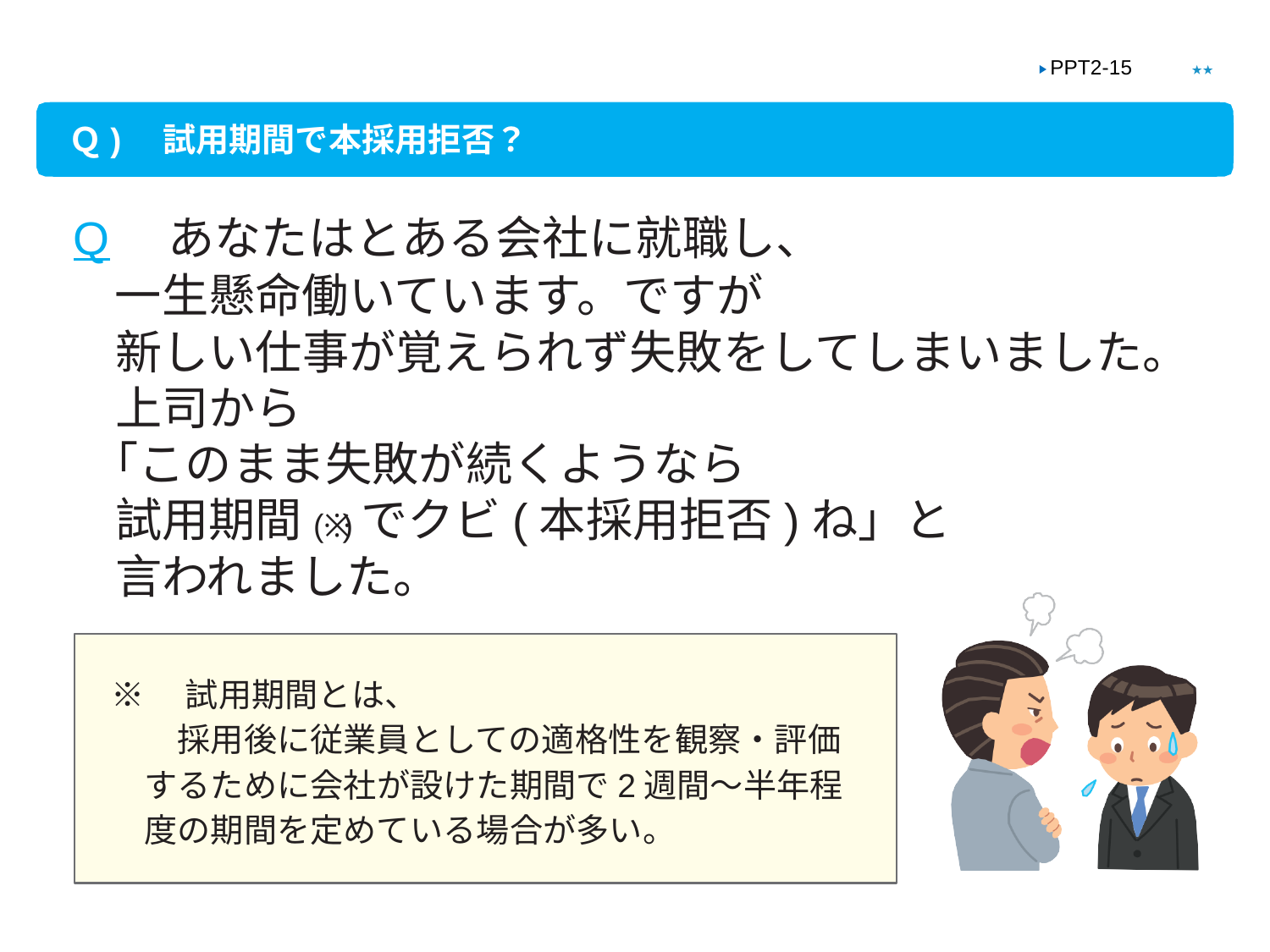

★★
▶ PPT2-15

Ｑ)　試用期間で本採用拒否？
Q　あなたはとある会社に就職し、
一生懸命働いています。ですが
新しい仕事が覚えられず失敗をしてしまいました。
上司から
「このまま失敗が続くようなら
試用期間(※)でクビ(本採用拒否)ね」と
言われました。

※　試用期間とは、
　　採用後に従業員としての適格性を観察・評価
　するために会社が設けた期間で2週間～半年程
　度の期間を定めている場合が多い。